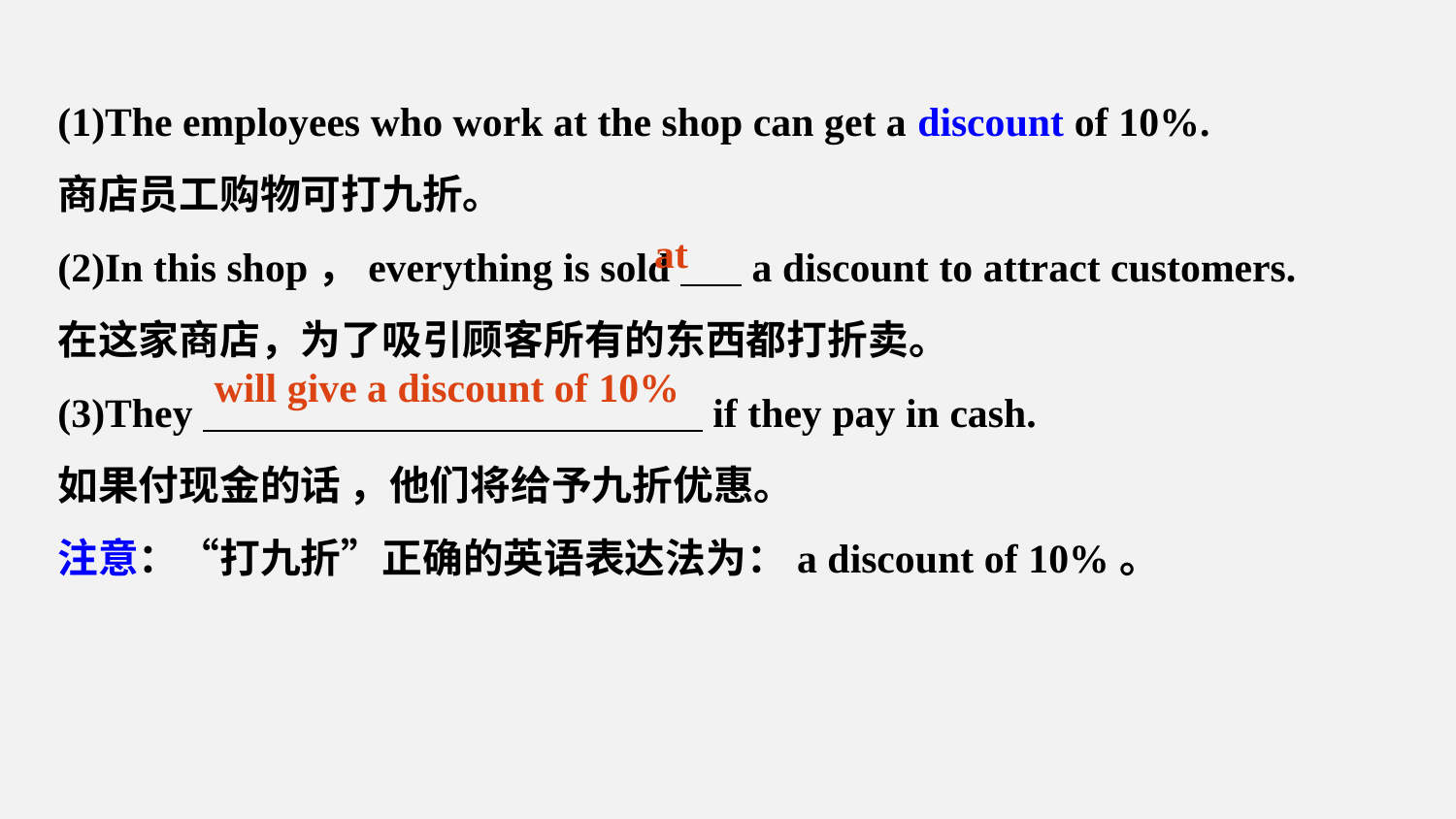

(1)The employees who work at the shop can get a discount of 10%.
商店员工购物可打九折。
(2)In this shop，everything is sold        a discount to attract customers.
在这家商店，为了吸引顾客所有的东西都打折卖。
(3)They                                                   if they pay in cash.
如果付现金的话	，他们将给予九折优惠。
注意：“打九折”正确的英语表达法为：a discount of 10%。
at
will give a discount of 10%